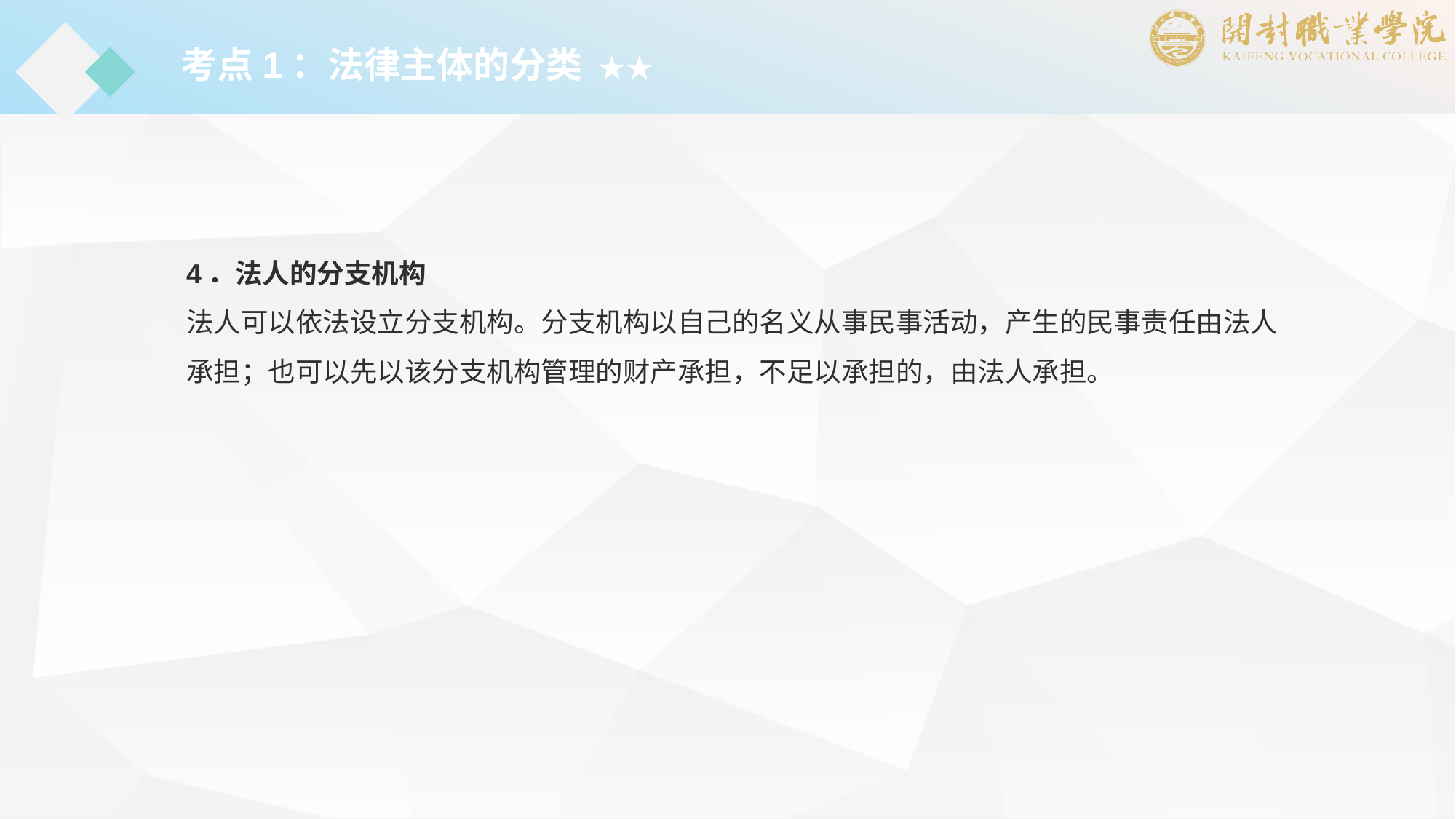

考点1：法律主体的分类  ★★
4．法人的分支机构
法人可以依法设立分支机构。分支机构以自己的名义从事民事活动，产生的民事责任由法人承担；也可以先以该分支机构管理的财产承担，不足以承担的，由法人承担。